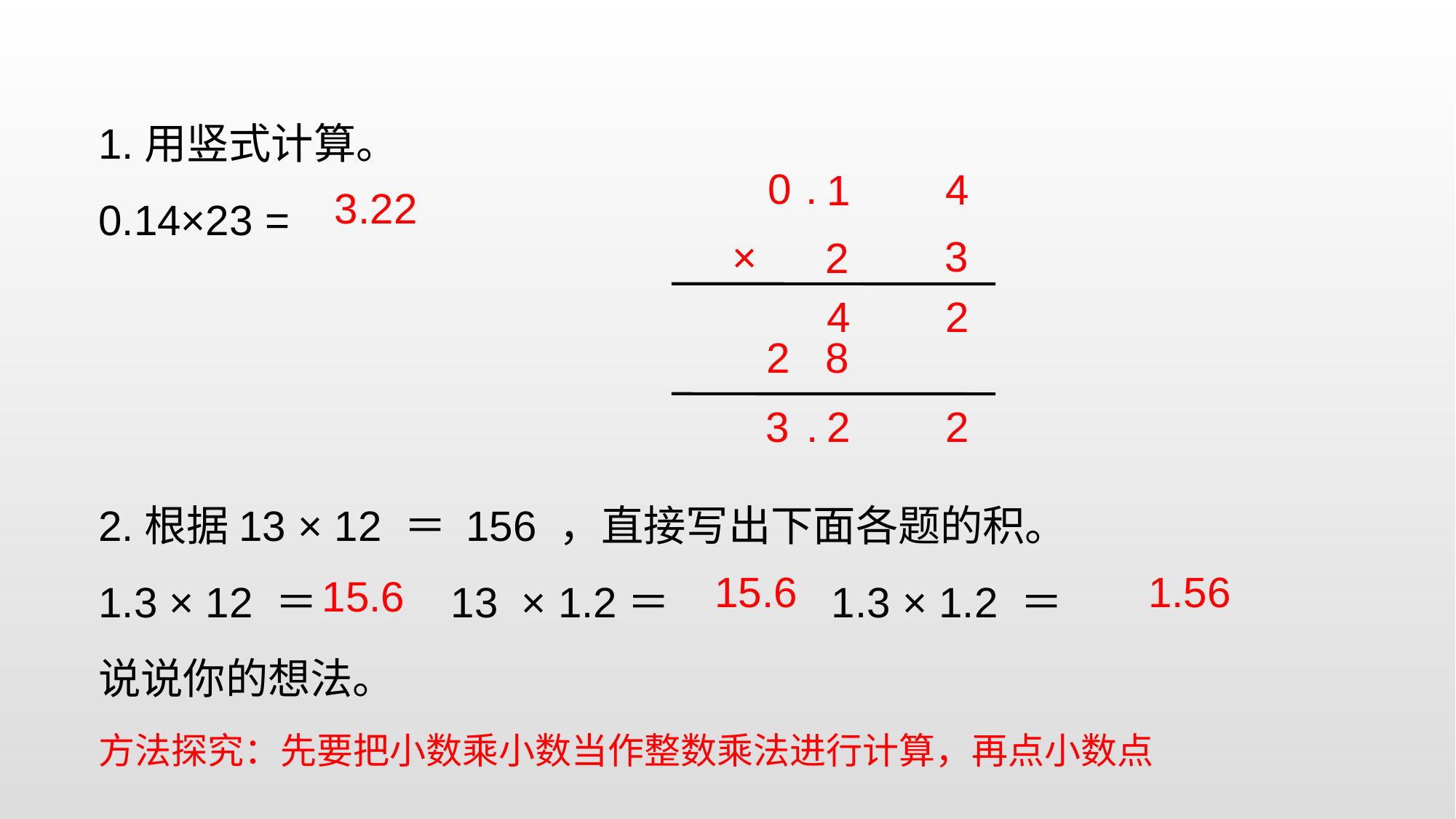

1.用竖式计算。
0.14×23 =

2.根据13 × 12 ＝ 156 ，直接写出下面各题的积。
1.3 × 12 ＝             13  × 1.2＝                1.3 × 1.2 ＝
说说你的想法。

.
4
1
3
×
2
0
3.22
4
2
2
8
3
.
2
2
15.6
1.56
15.6
方法探究：先要把小数乘小数当作整数乘法进行计算，再点小数点